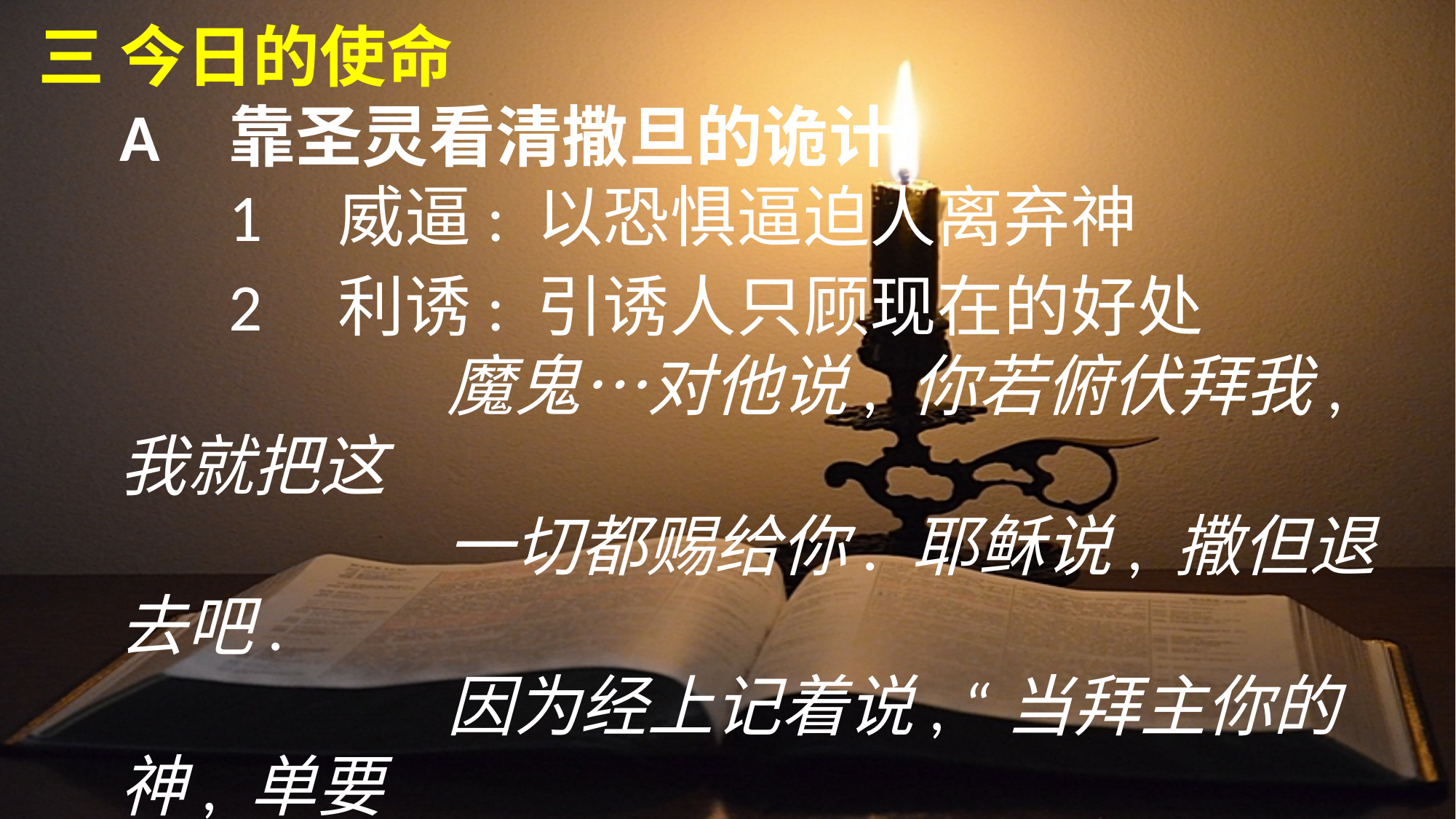

三	今日的使命
	A	靠圣灵看清撒旦的诡计
		1	威逼: 以恐惧逼迫人离弃神
		2	利诱: 引诱人只顾现在的好处
				魔鬼…对他说, 你若俯伏拜我, 我就把这
				一切都赐给你. 耶稣说, 撒但退去吧.
				因为经上记着说, “当拜主你的神, 单要
				事奉他.” (太4:9-10)